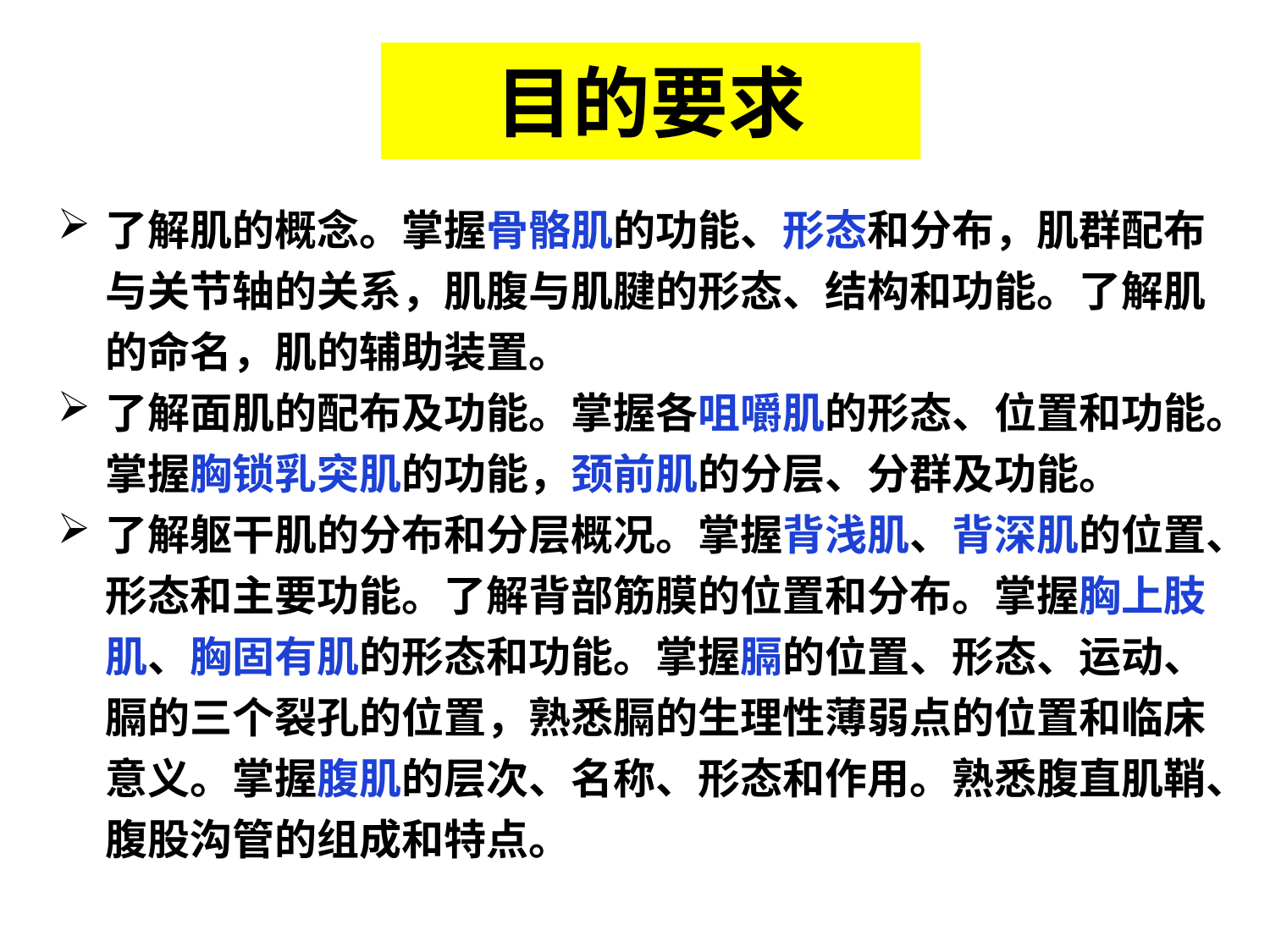

# 目的要求
了解肌的概念。掌握骨骼肌的功能、形态和分布，肌群配布与关节轴的关系，肌腹与肌腱的形态、结构和功能。了解肌的命名，肌的辅助装置。
了解面肌的配布及功能。掌握各咀嚼肌的形态、位置和功能。掌握胸锁乳突肌的功能，颈前肌的分层、分群及功能。
了解躯干肌的分布和分层概况。掌握背浅肌、背深肌的位置、形态和主要功能。了解背部筋膜的位置和分布。掌握胸上肢肌、胸固有肌的形态和功能。掌握膈的位置、形态、运动、膈的三个裂孔的位置，熟悉膈的生理性薄弱点的位置和临床意义。掌握腹肌的层次、名称、形态和作用。熟悉腹直肌鞘、腹股沟管的组成和特点。